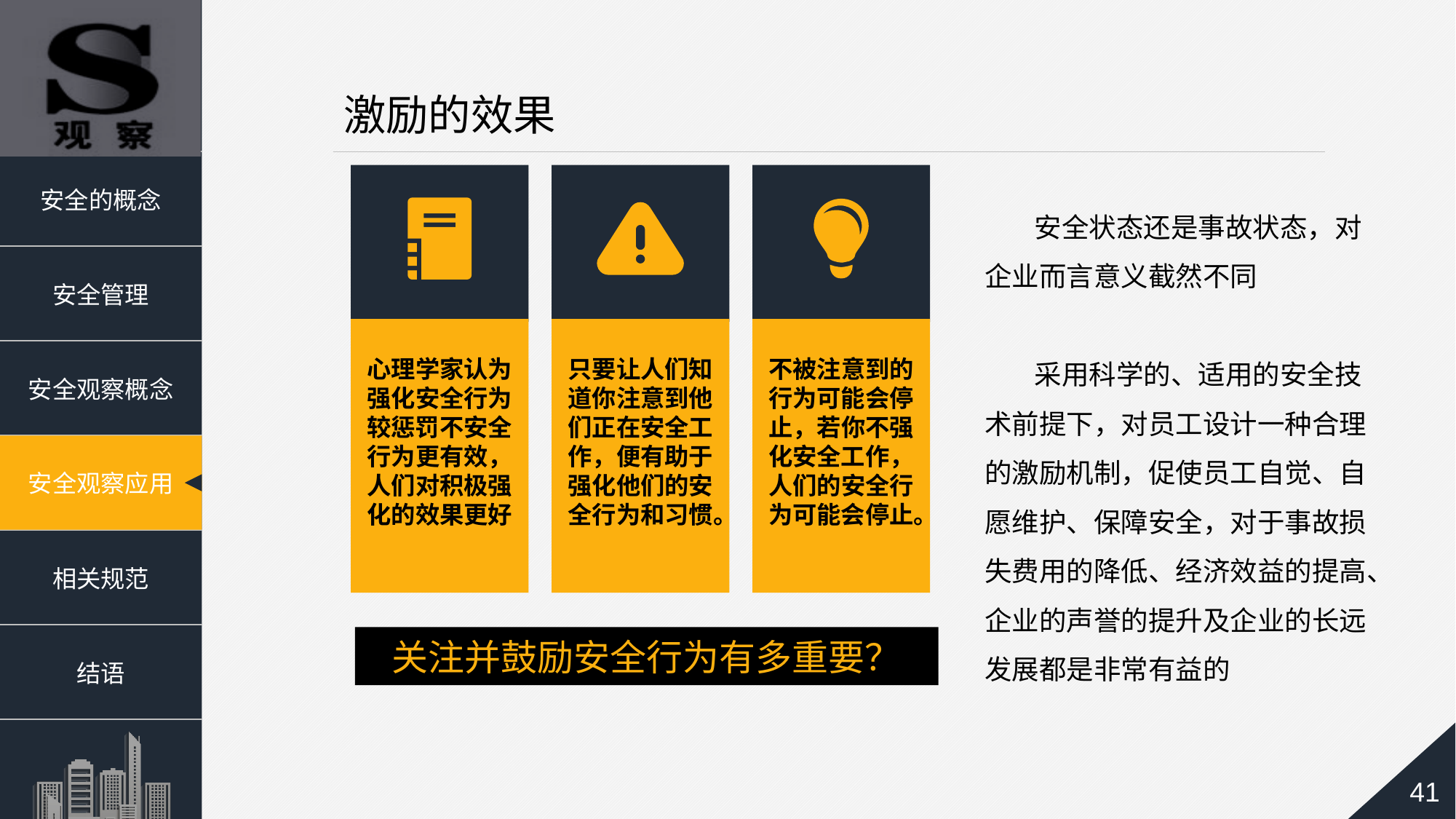

激励的效果

       安全状态还是事故状态，对
企业而言意义截然不同

       采用科学的、适用的安全技
术前提下，对员工设计一种合理
的激励机制，促使员工自觉、自
愿维护、保障安全，对于事故损
失费用的降低、经济效益的提高、
企业的声誉的提升及企业的长远
发展都是非常有益的

心理学家认为强化安全行为较惩罚不安全行为更有效，人们对积极强化的效果更好

只要让人们知道你注意到他们正在安全工作，便有助于强化他们的安全行为和习惯。

不被注意到的行为可能会停止，若你不强化安全工作，人们的安全行为可能会停止。

关注并鼓励安全行为有多重要？